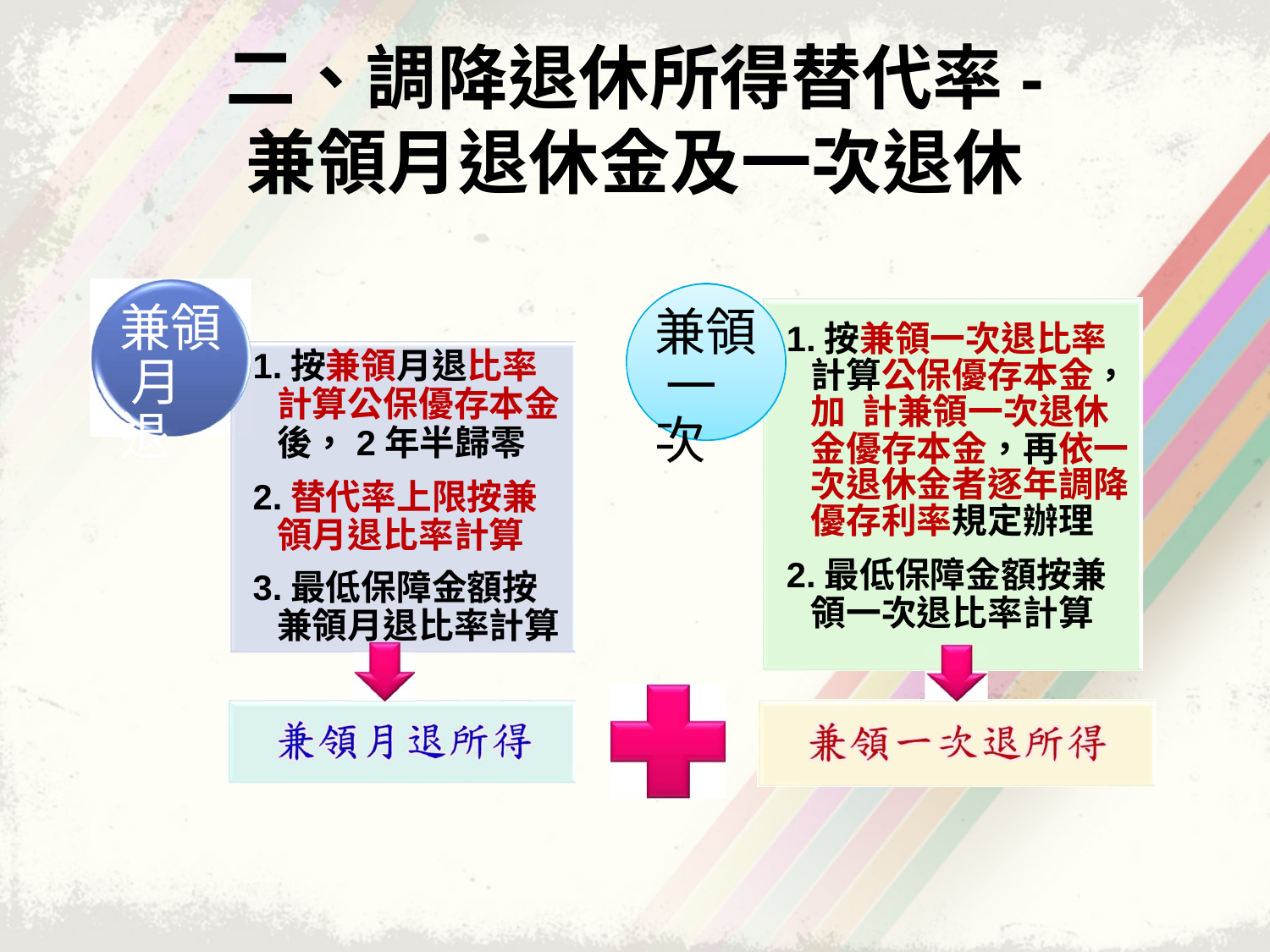

# 二、調降退休所得替代率- 兼領月退休金及一次退休

兼領  月退
兼領  一次
1.按兼領一次退比率計算公保優存本金，加  計兼領一次退休金優存本金，再依一次退休金者逐年調降優存利率規定辦理
2.最低保障金額按兼領一次退比率計算

1.按兼領月退比率計算公保優存本金後，2年半歸零
2.替代率上限按兼領月退比率計算
3.最低保障金額按兼領月退比率計算